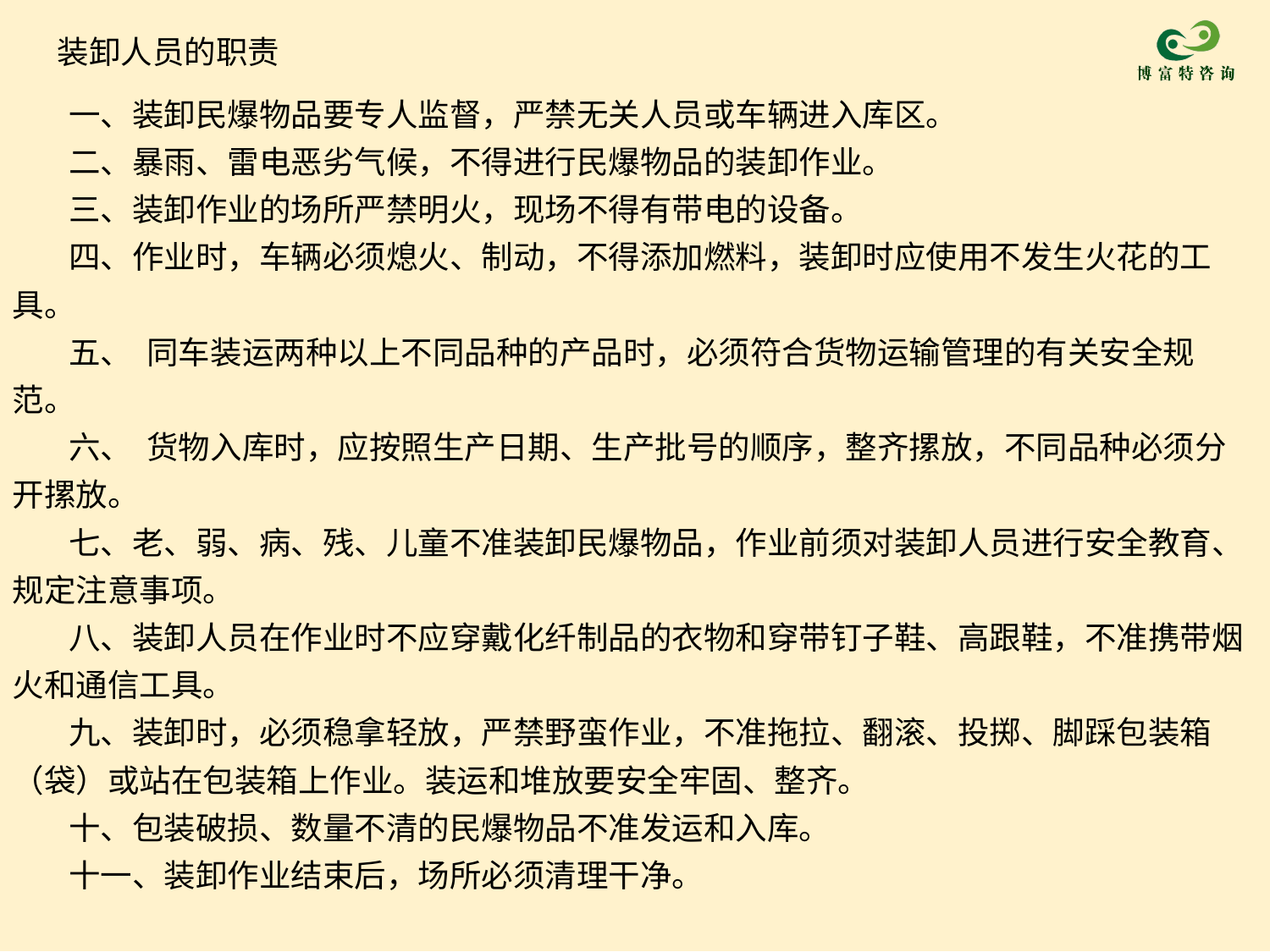

装卸人员的职责
一、装卸民爆物品要专人监督，严禁无关人员或车辆进入库区。
二、暴雨、雷电恶劣气候，不得进行民爆物品的装卸作业。
三、装卸作业的场所严禁明火，现场不得有带电的设备。
四、作业时，车辆必须熄火、制动，不得添加燃料，装卸时应使用不发生火花的工具。
五、  同车装运两种以上不同品种的产品时，必须符合货物运输管理的有关安全规范。
六、  货物入库时，应按照生产日期、生产批号的顺序，整齐摞放，不同品种必须分开摞放。
七、老、弱、病、残、儿童不准装卸民爆物品，作业前须对装卸人员进行安全教育、规定注意事项。
八、装卸人员在作业时不应穿戴化纤制品的衣物和穿带钉子鞋、高跟鞋，不准携带烟火和通信工具。
九、装卸时，必须稳拿轻放，严禁野蛮作业，不准拖拉、翻滚、投掷、脚踩包装箱（袋）或站在包装箱上作业。装运和堆放要安全牢固、整齐。
十、包装破损、数量不清的民爆物品不准发运和入库。
十一、装卸作业结束后，场所必须清理干净。